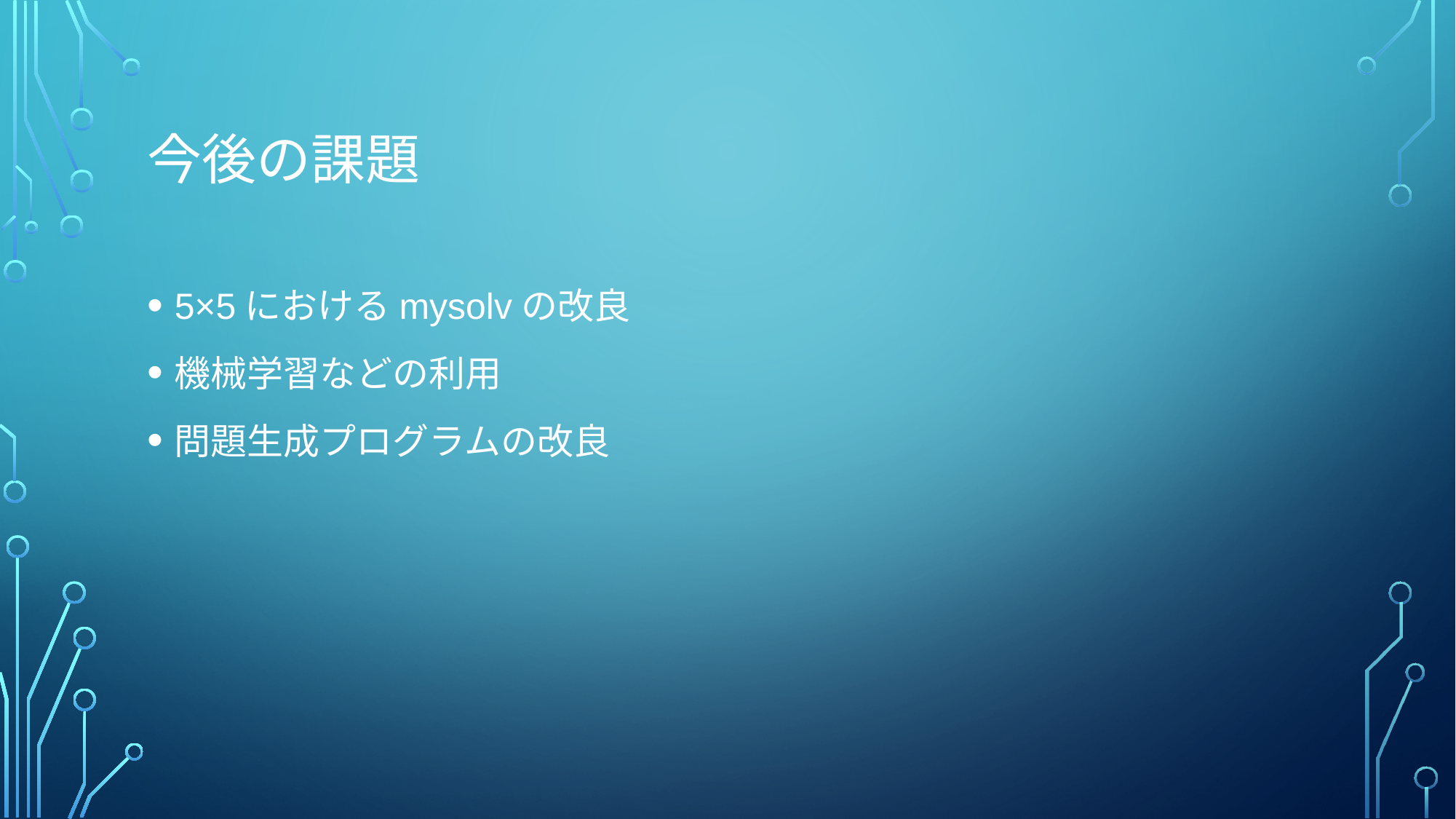

# 今後の課題
5×5におけるmysolvの改良
機械学習などの利用
問題生成プログラムの改良